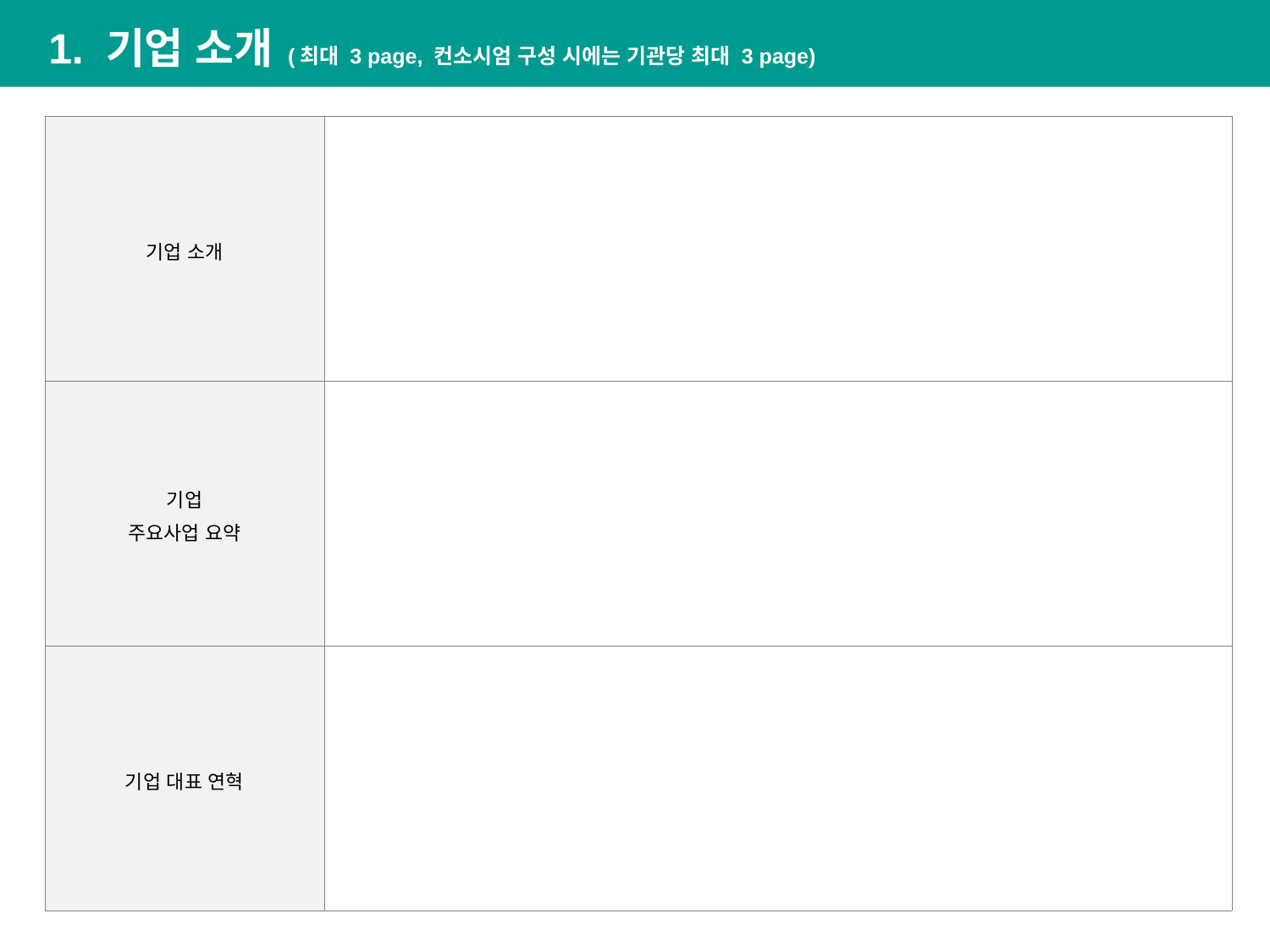

1. 기업 소개 (최대 3 page, 컨소시엄 구성 시에는 기관당 최대 3 page)
| 기업 소개 |  |  |  |
| --- | --- | --- | --- |
| 기업 주요사업 요약 |  |  |  |
| 기업 대표 연혁 |  |  |  |